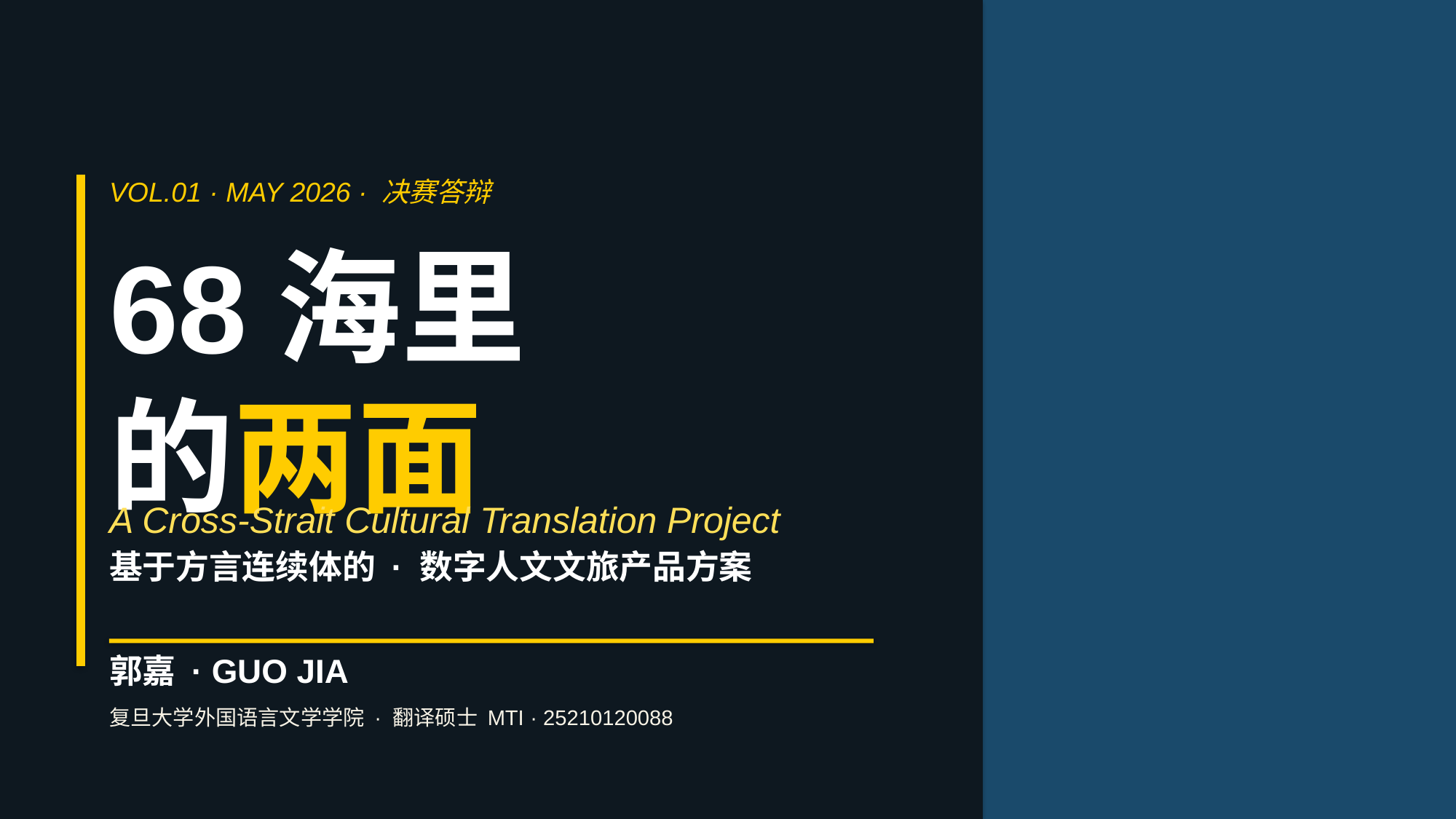

VOL.01 · MAY 2026 · 决赛答辩
68海里
的两面
A Cross-Strait Cultural Translation Project
基于方言连续体的 · 数字人文文旅产品方案

郭嘉 · GUO JIA
复旦大学外国语言文学学院 · 翻译硕士 MTI · 25210120088